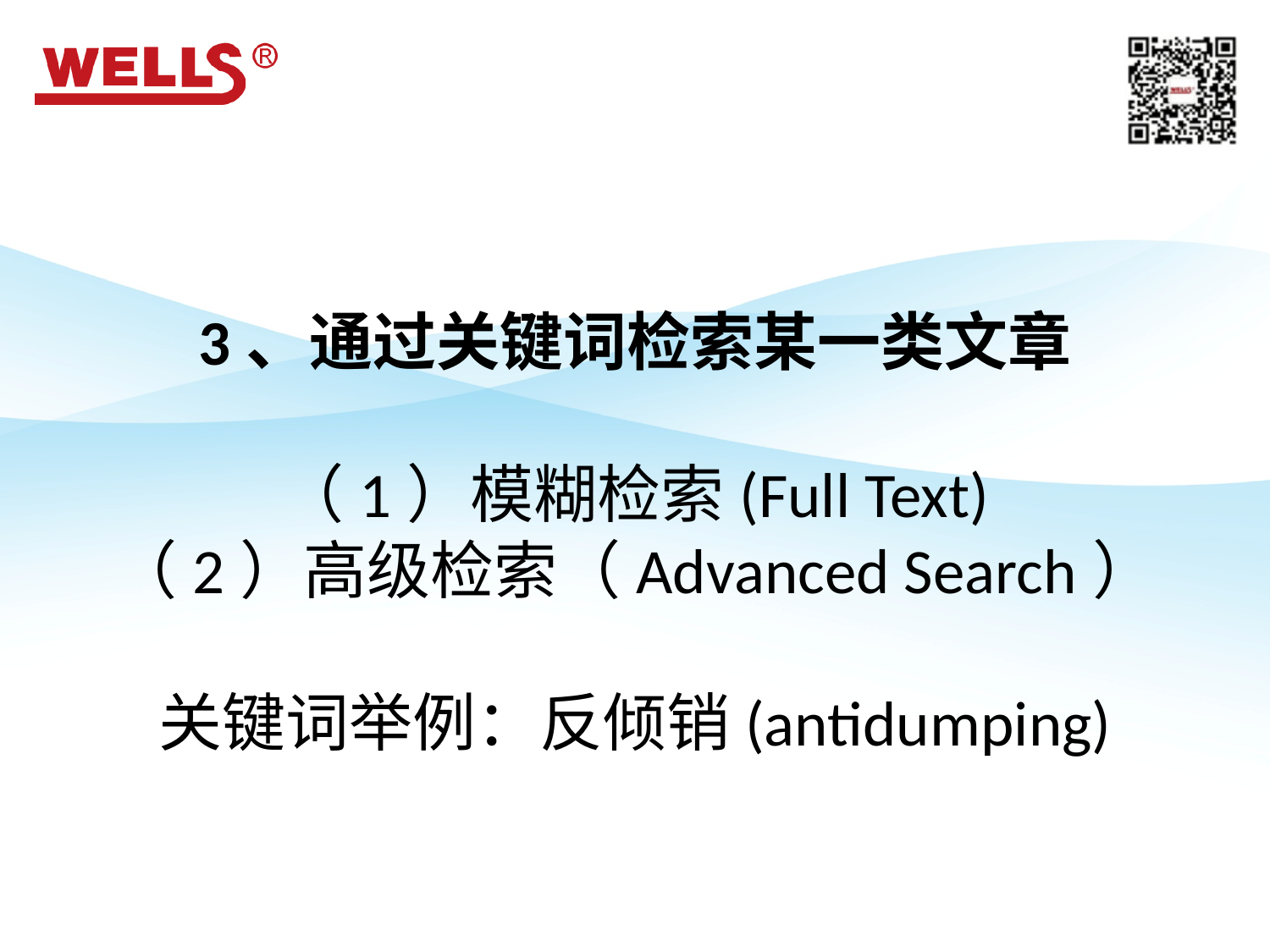

# 3、通过关键词检索某一类文章 （1）模糊检索(Full Text) （2）高级检索（Advanced Search） 关键词举例：反倾销(antidumping)